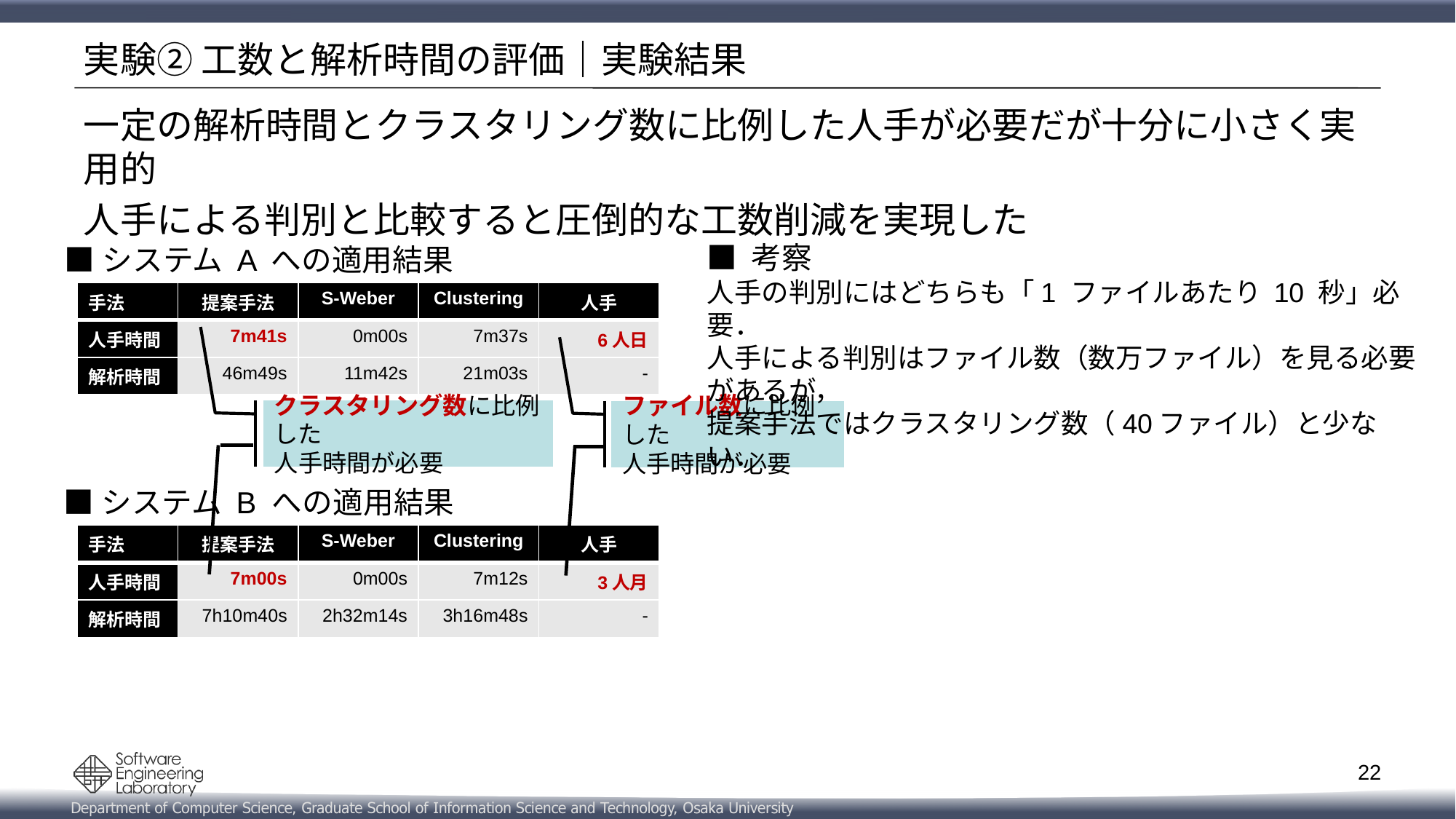

# 実験② 工数と解析時間の評価｜実験結果
一定の解析時間とクラスタリング数に比例した人手が必要だが十分に小さく実用的
人手による判別と比較すると圧倒的な工数削減を実現した
■ 考察
人手の判別にはどちらも「1 ファイルあたり 10 秒」必要．
人手による判別はファイル数（数万ファイル）を見る必要があるが，
提案手法ではクラスタリング数（40ファイル）と少ない．
■システム A への適用結果
| 手法 | 提案手法 | S-Weber | Clustering | 人手 |
| --- | --- | --- | --- | --- |
| 人手時間 | 7m41s | 0m00s | 7m37s | 6人日 |
| 解析時間 | 46m49s | 11m42s | 21m03s | - |
クラスタリング数に比例した
人手時間が必要
ファイル数に比例した
人手時間が必要
■システム B への適用結果
| 手法 | 提案手法 | S-Weber | Clustering | 人手 |
| --- | --- | --- | --- | --- |
| 人手時間 | 7m00s | 0m00s | 7m12s | 3人月 |
| 解析時間 | 7h10m40s | 2h32m14s | 3h16m48s | - |
22